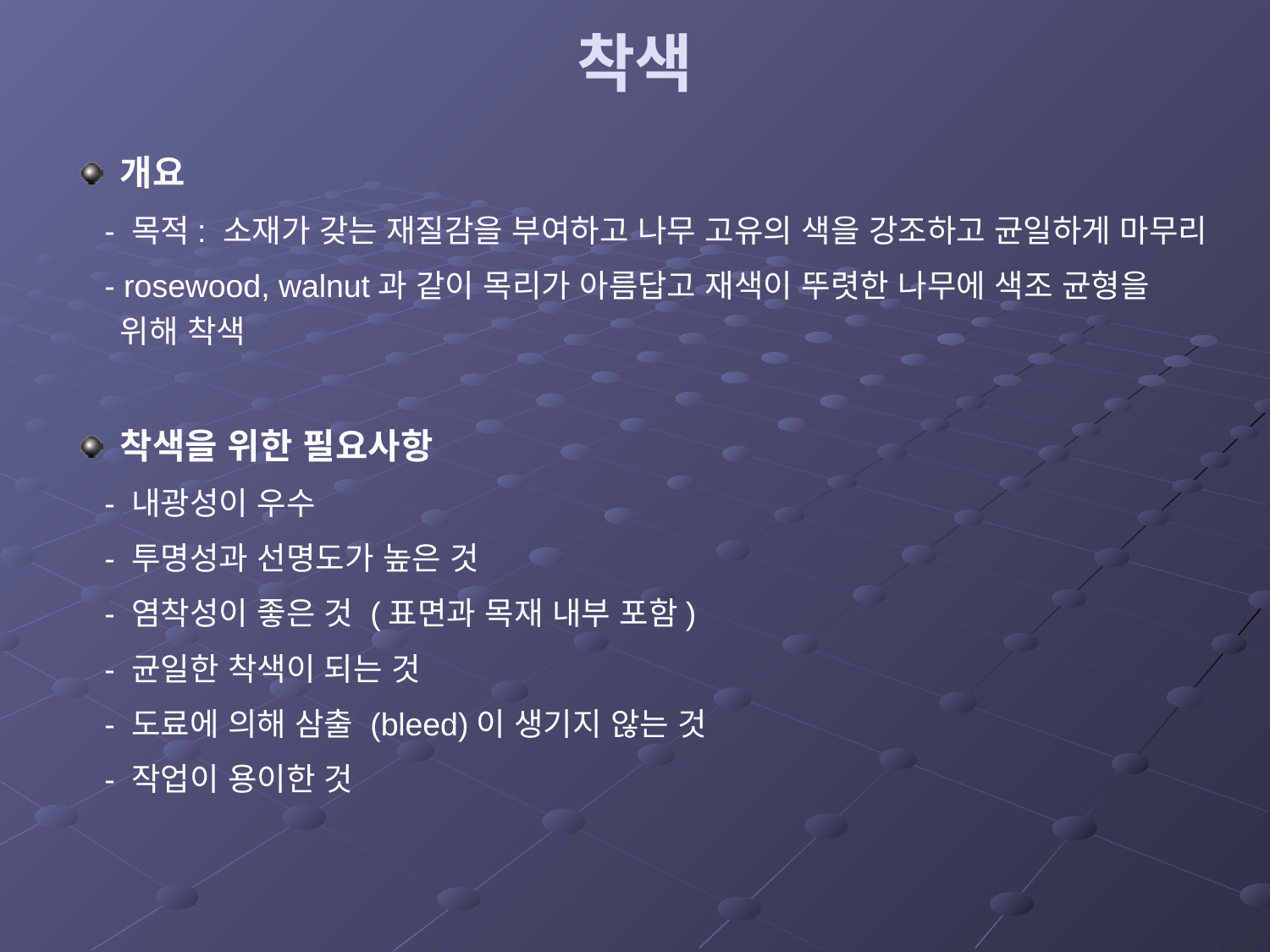

# 착색
개요
   - 목적: 소재가 갖는 재질감을 부여하고 나무 고유의 색을 강조하고 균일하게 마무리
   - rosewood, walnut과 같이 목리가 아름답고 재색이 뚜렷한 나무에 색조 균형을 위해 착색

착색을 위한 필요사항
   - 내광성이 우수
   - 투명성과 선명도가 높은 것
   - 염착성이 좋은 것 (표면과 목재 내부 포함)
   - 균일한 착색이 되는 것
   - 도료에 의해 삼출 (bleed)이 생기지 않는 것
   - 작업이 용이한 것